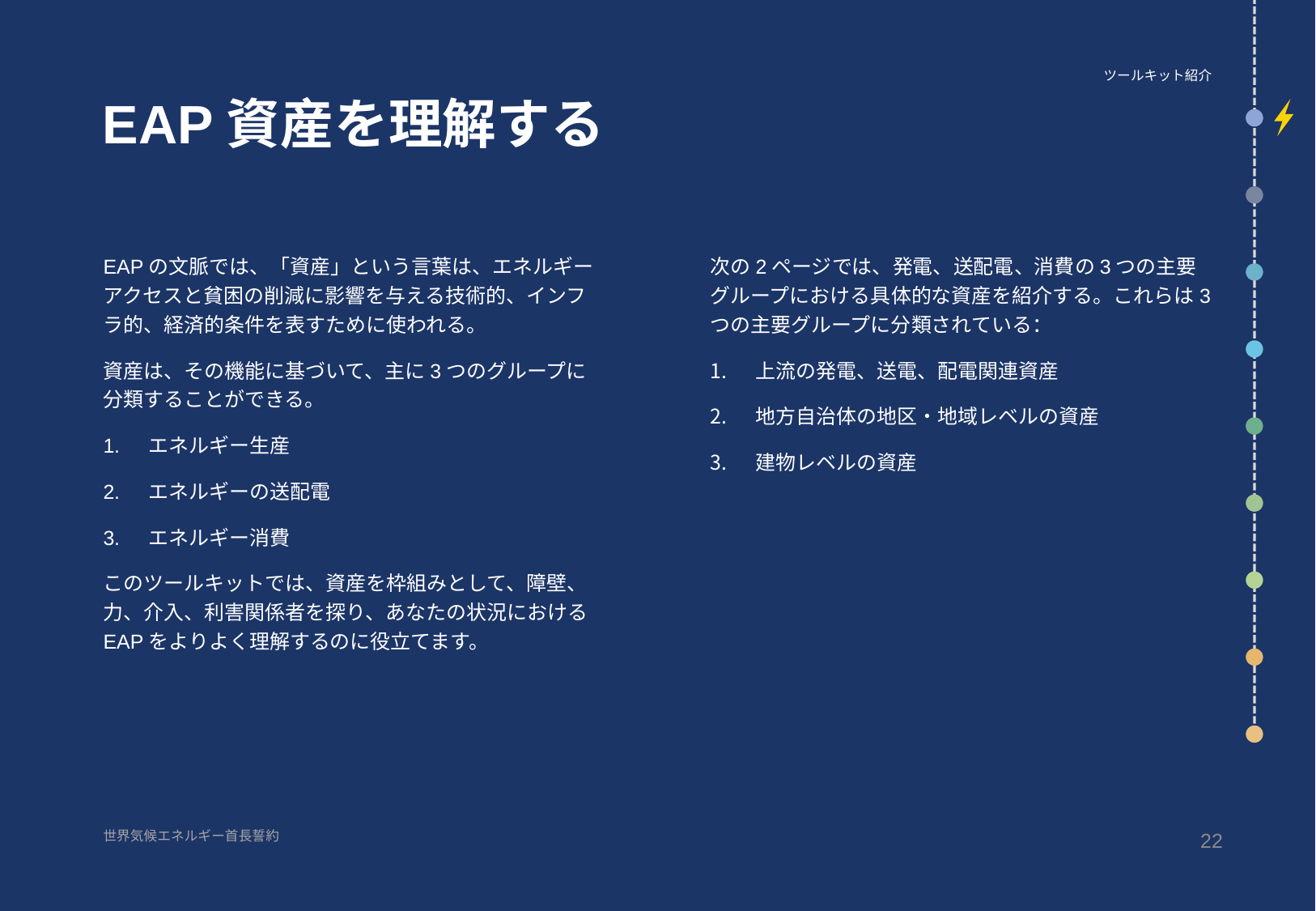

ツールキット紹介
# EAP資産を理解する

EAPの文脈では、「資産」という言葉は、エネルギーアクセスと貧困の削減に影響を与える技術的、インフラ的、経済的条件を表すために使われる。
資産は、その機能に基づいて、主に3つのグループに分類することができる。
エネルギー生産
エネルギーの送配電
エネルギー消費
このツールキットでは、資産を枠組みとして、障壁、力、介入、利害関係者を探り、あなたの状況におけるEAPをよりよく理解するのに役立てます。

次の2ページでは、発電、送配電、消費の3つの主要グループにおける具体的な資産を紹介する。これらは3つの主要グループに分類されている：
上流の発電、送電、配電関連資産
地方自治体の地区・地域レベルの資産
建物レベルの資産

22